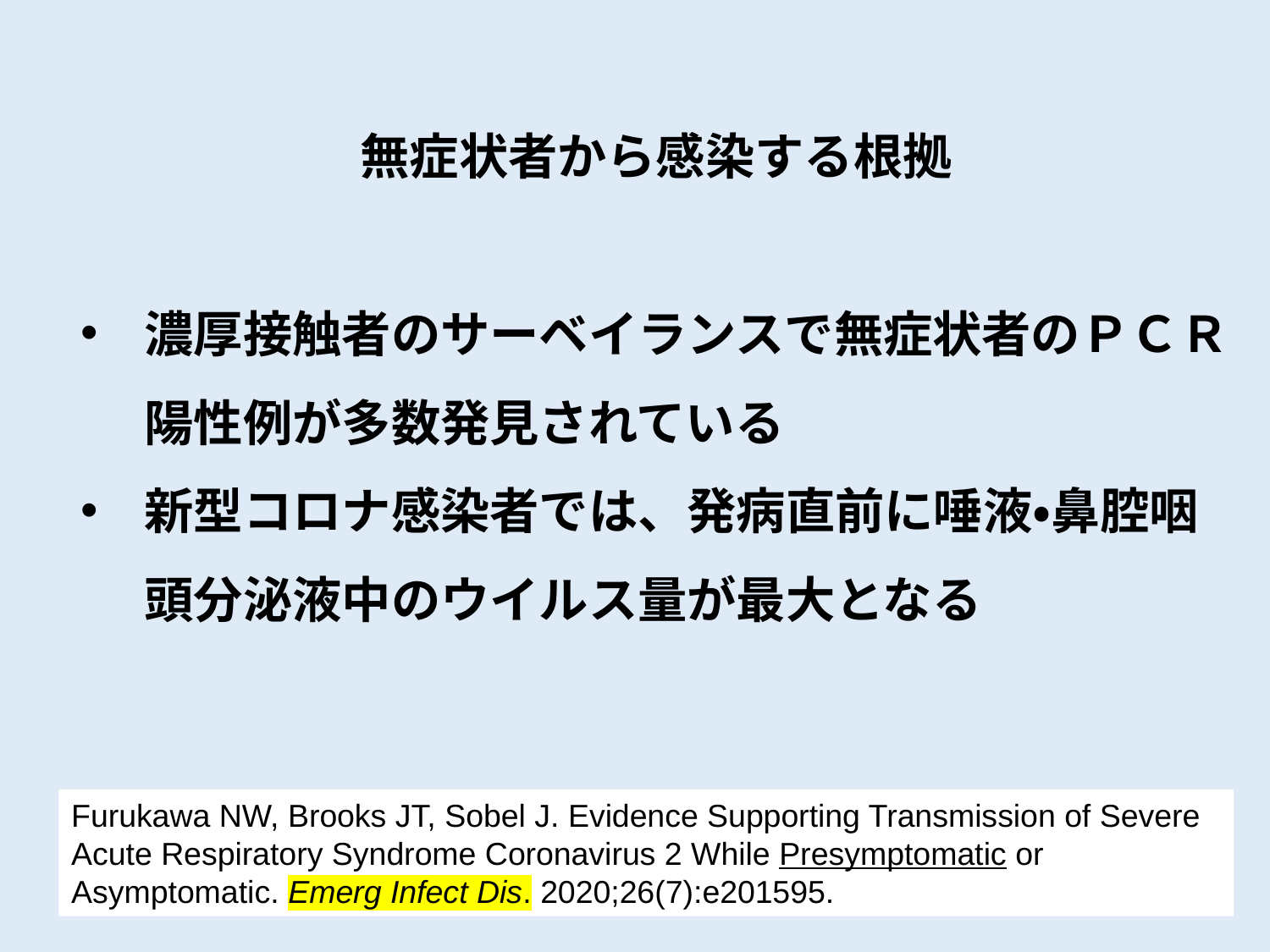

無症状者から感染する根拠

濃厚接触者のサーベイランスで無症状者のＰＣＲ陽性例が多数発見されている
新型コロナ感染者では、発病直前に唾液・鼻腔咽頭分泌液中のウイルス量が最大となる
Furukawa NW, Brooks JT, Sobel J. Evidence Supporting Transmission of Severe Acute Respiratory Syndrome Coronavirus 2 While Presymptomatic or Asymptomatic. Emerg Infect Dis. 2020;26(7):e201595.